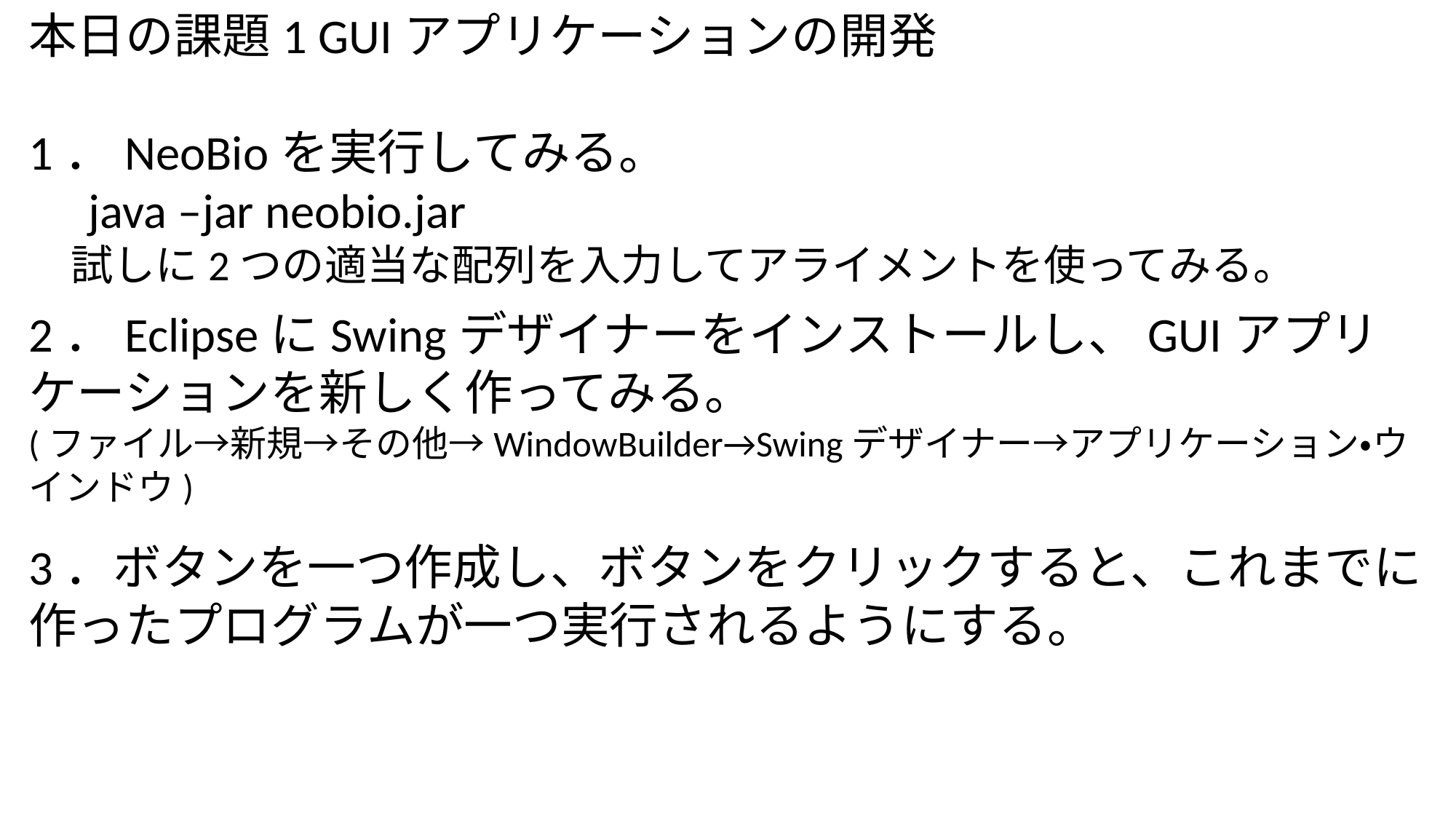

本日の課題1 GUIアプリケーションの開発

1．NeoBioを実行してみる。
　java –jar neobio.jar
　試しに2つの適当な配列を入力してアライメントを使ってみる。

2．EclipseにSwingデザイナーをインストールし、GUIアプリケーションを新しく作ってみる。
(ファイル→新規→その他→WindowBuilder→Swingデザイナー→アプリケーション・ウインドウ)

3．ボタンを一つ作成し、ボタンをクリックすると、これまでに作ったプログラムが一つ実行されるようにする。